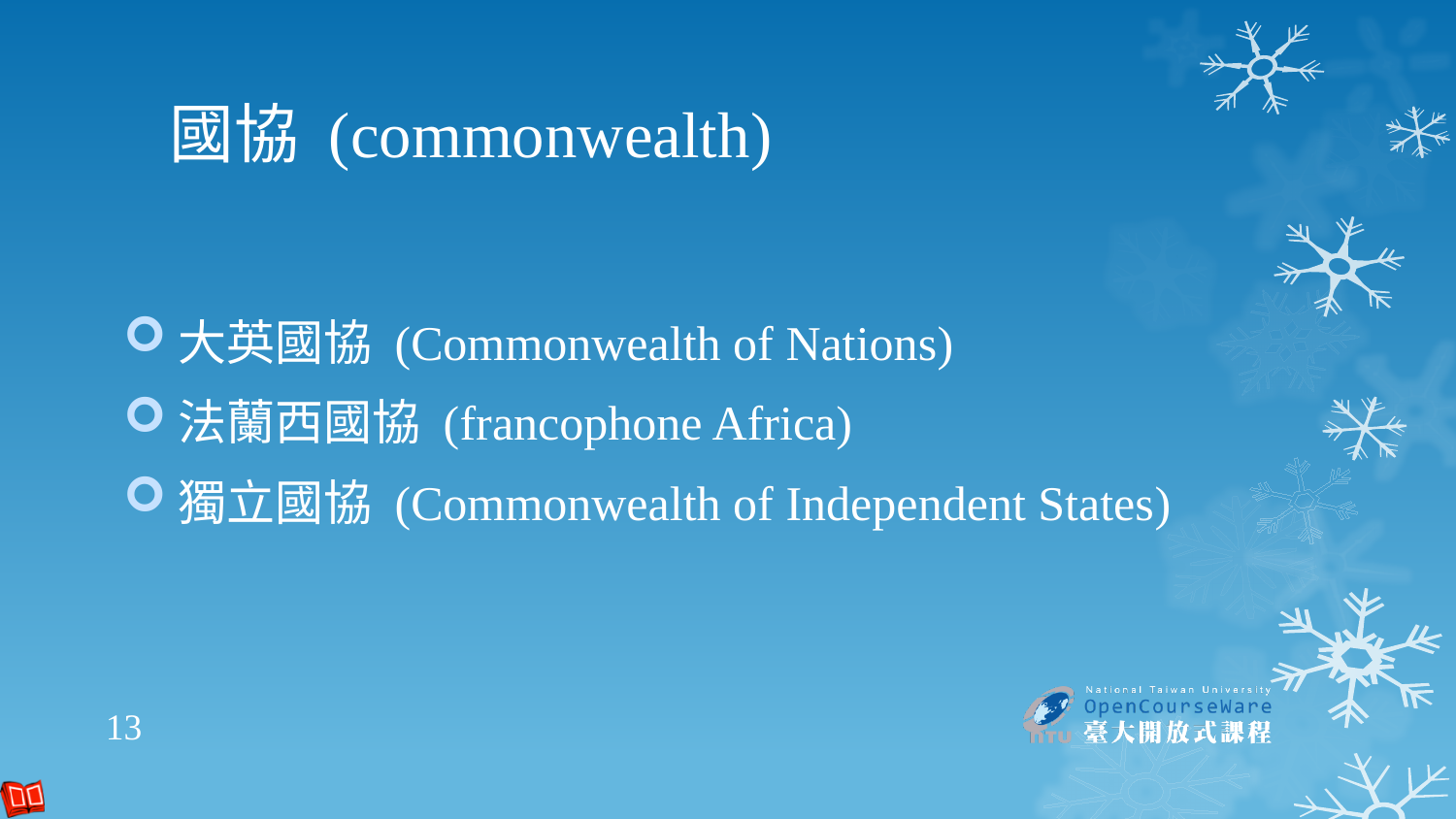

# 國協 (commonwealth)
大英國協 (Commonwealth of Nations)
法蘭西國協 (francophone Africa)
獨立國協 (Commonwealth of Independent States)
13